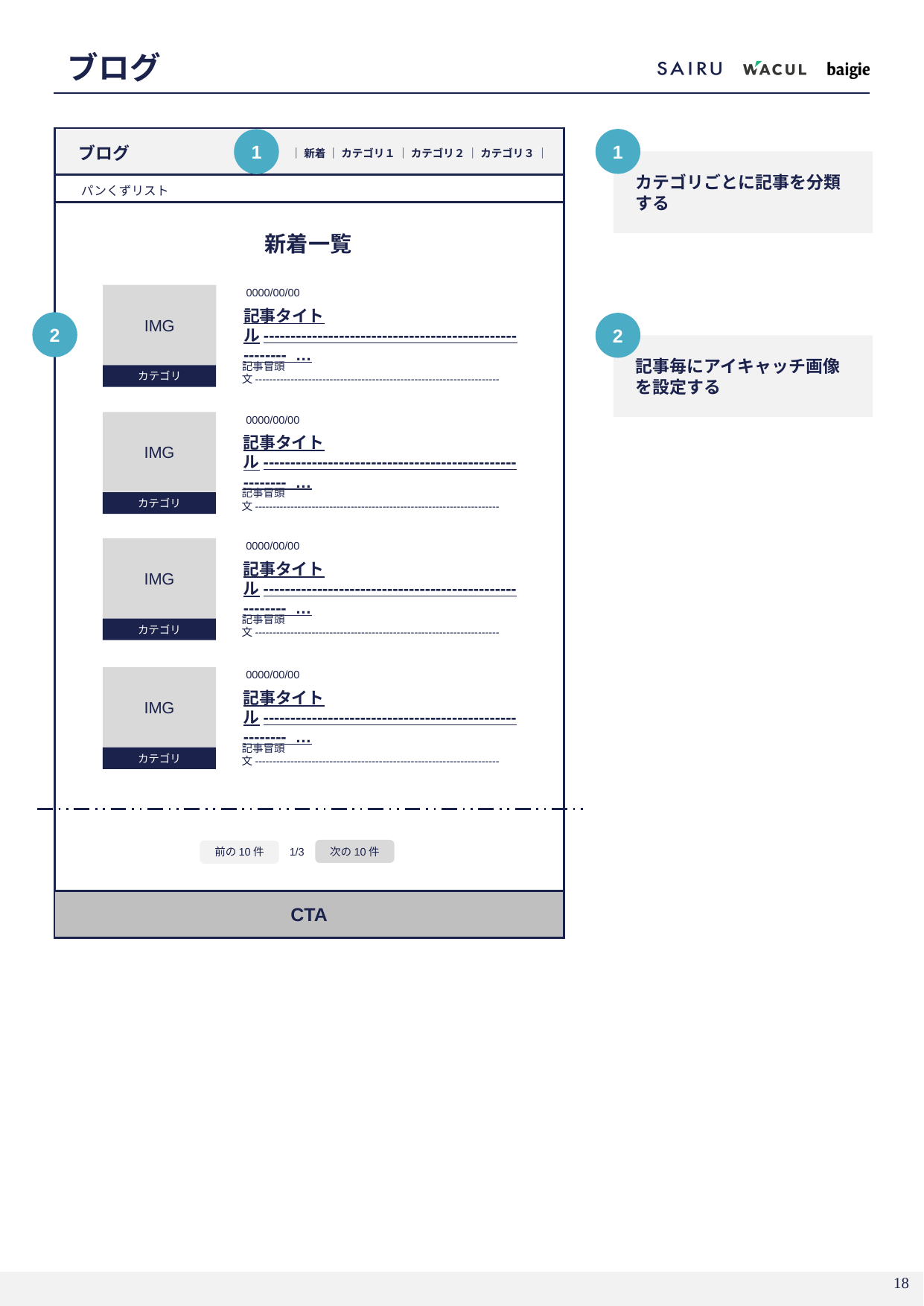

# ブログ

1
1
ブログ
｜ 新着 ｜ カテゴリ１ ｜ カテゴリ２ ｜ カテゴリ３ ｜
カテゴリごとに記事を分類する
パンくずリスト

新着一覧
IMG
0000/00/00
記事タイトル-------------------------------------------------------  …
2
2
記事毎にアイキャッチ画像を設定する
記事冒頭文---------------------------------------------------------------------
カテゴリ
IMG
0000/00/00
記事タイトル-------------------------------------------------------  …
記事冒頭文---------------------------------------------------------------------
カテゴリ
IMG
0000/00/00
記事タイトル-------------------------------------------------------  …
記事冒頭文---------------------------------------------------------------------
カテゴリ
IMG
0000/00/00
記事タイトル-------------------------------------------------------  …
記事冒頭文---------------------------------------------------------------------
カテゴリ
次の10件
前の10件
1/3
CTA
18